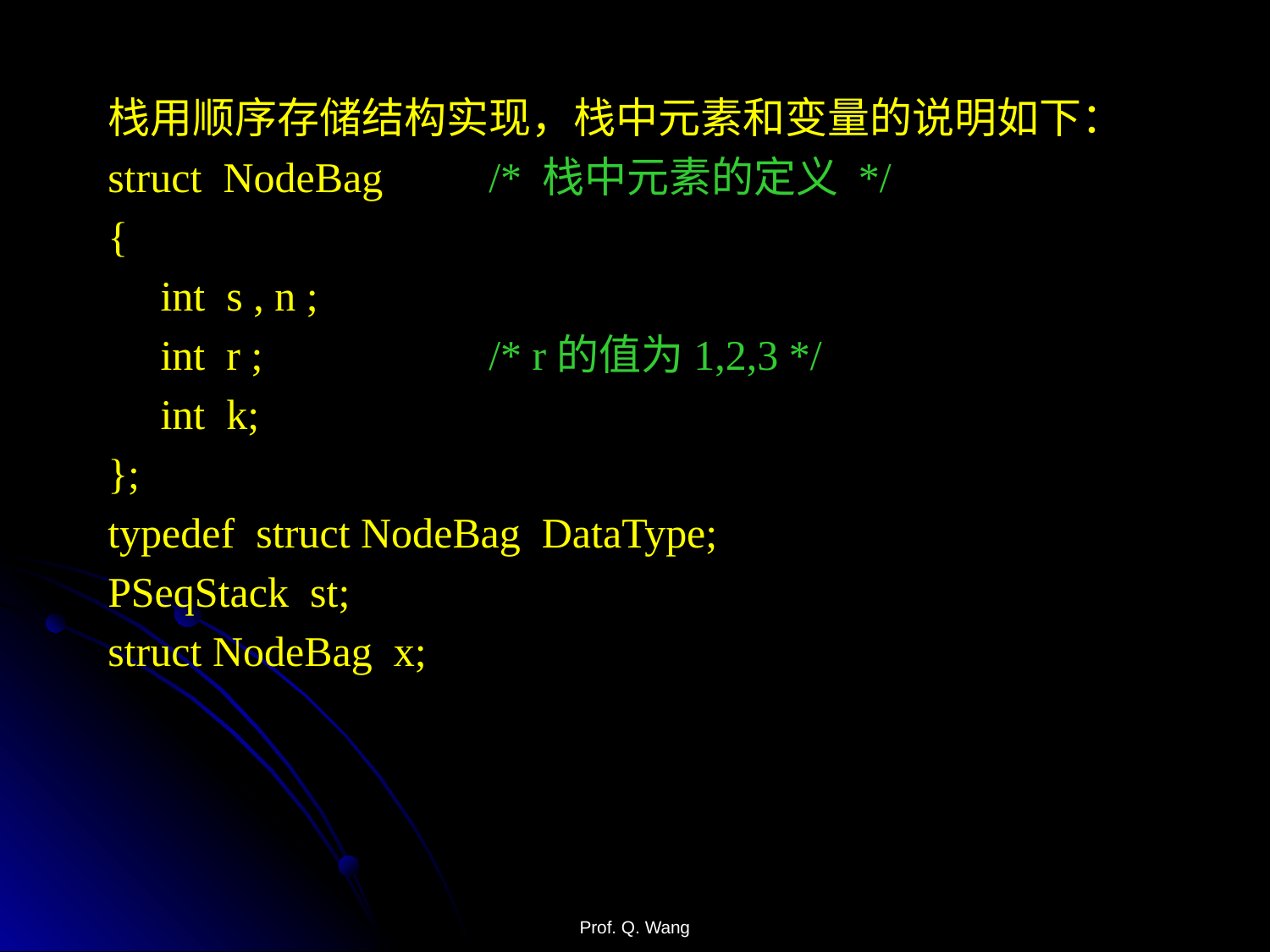

栈用顺序存储结构实现，栈中元素和变量的说明如下：
struct  NodeBag 	/* 栈中元素的定义 */
{
     int  s , n ;
     int  r ;  		/* r的值为1,2,3 */
     int  k;
};
typedef  struct NodeBag  DataType;
PSeqStack  st;
struct NodeBag  x;

Prof. Q. Wang